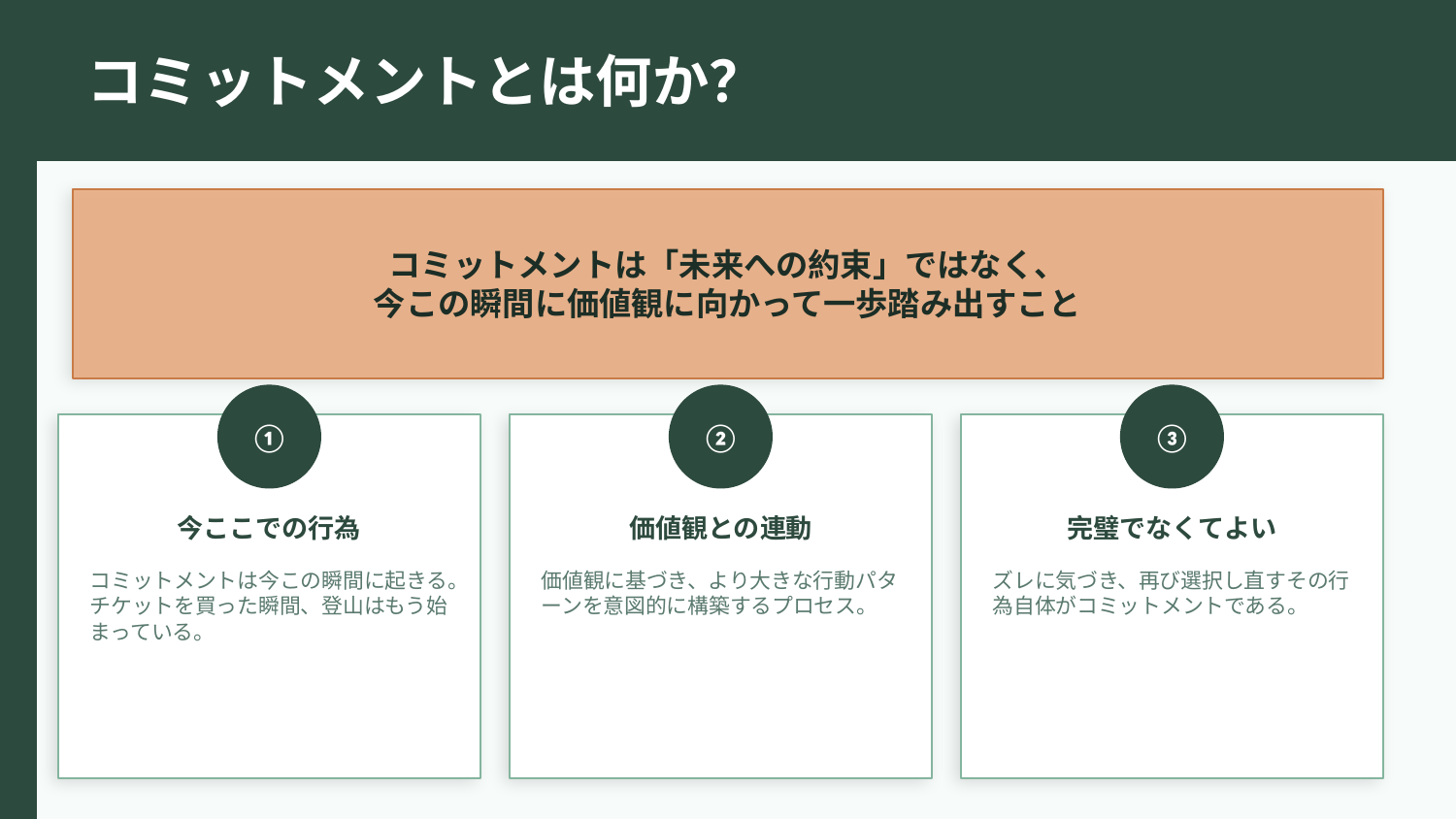

コミットメントとは何か？

コミットメントは「未来への約束」ではなく、
今この瞬間に価値観に向かって一歩踏み出すこと

①

②

③

今ここでの行為
価値観との連動
完璧でなくてよい
コミットメントは今この瞬間に起きる。チケットを買った瞬間、登山はもう始まっている。
価値観に基づき、より大きな行動パターンを意図的に構築するプロセス。
ズレに気づき、再び選択し直すその行為自体がコミットメントである。